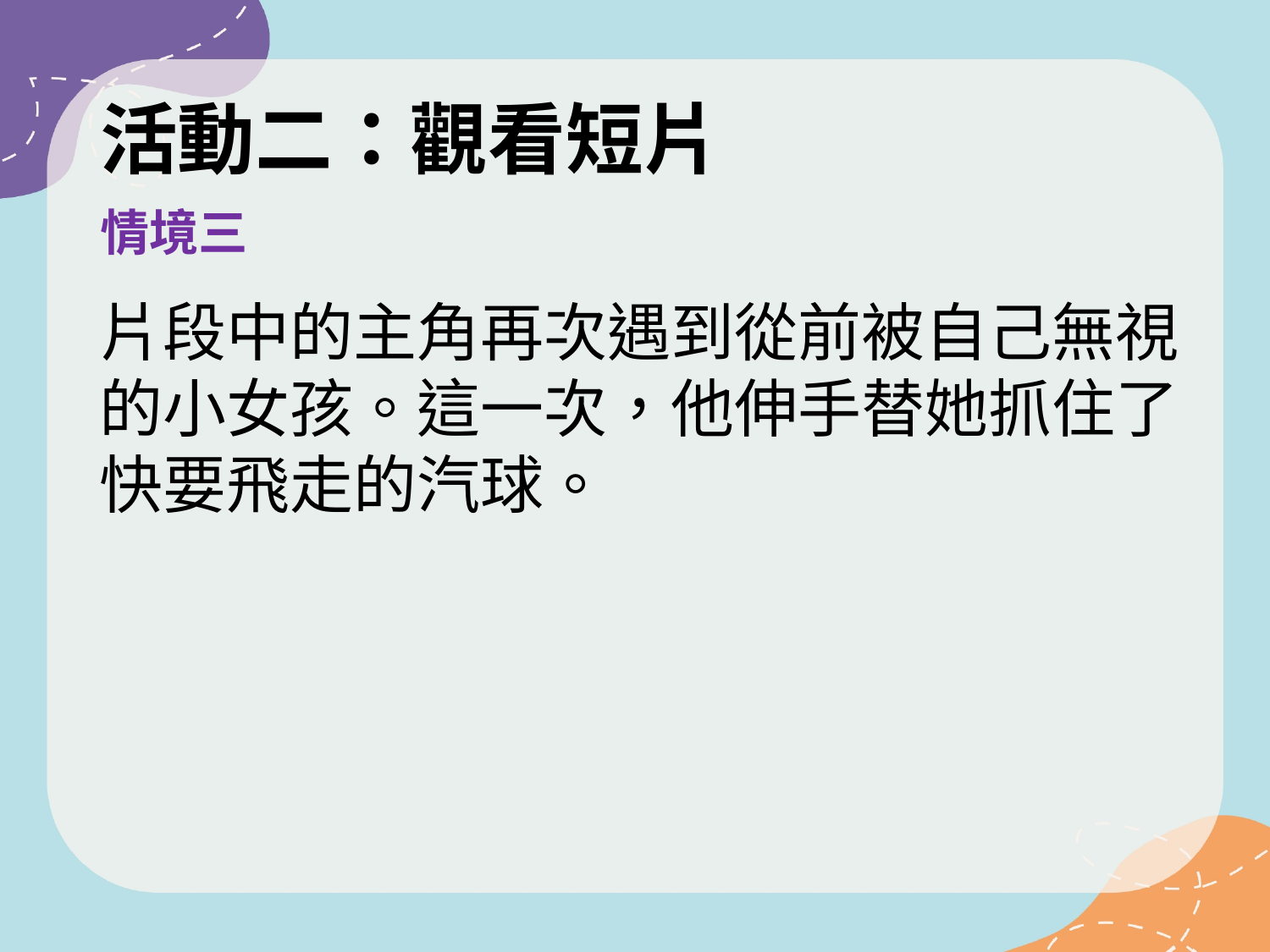

# 活動二：觀看短片
情境三

片段中的主角再次遇到從前被自己無視的小女孩。這一次，他伸手替她抓住了快要飛走的汽球。